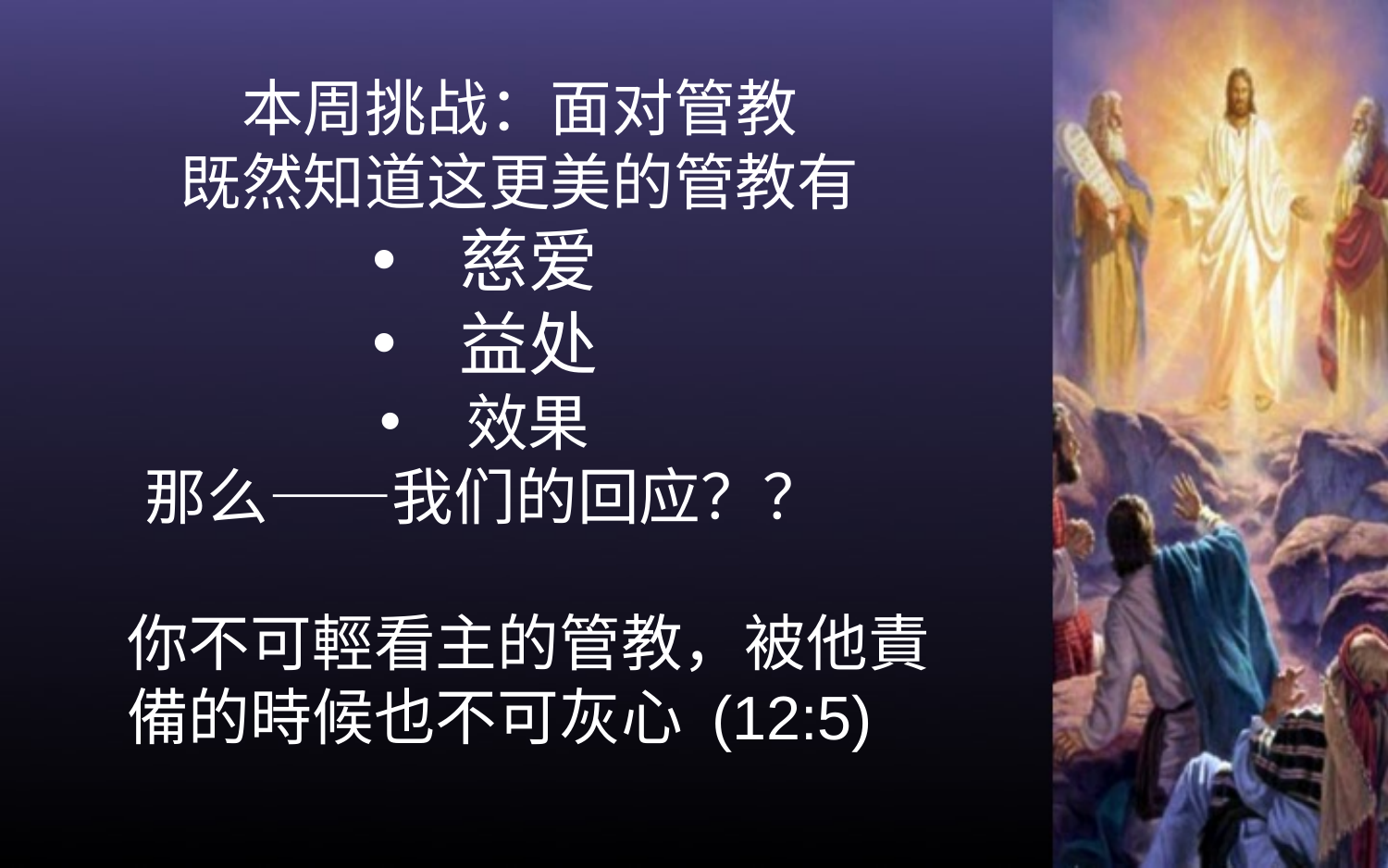

本周挑战：面对管教
既然知道这更美的管教有
慈爱
益处
效果
那么——我们的回应？？
你不可輕看主的管教，被他責備的時候也不可灰心 (12:5)